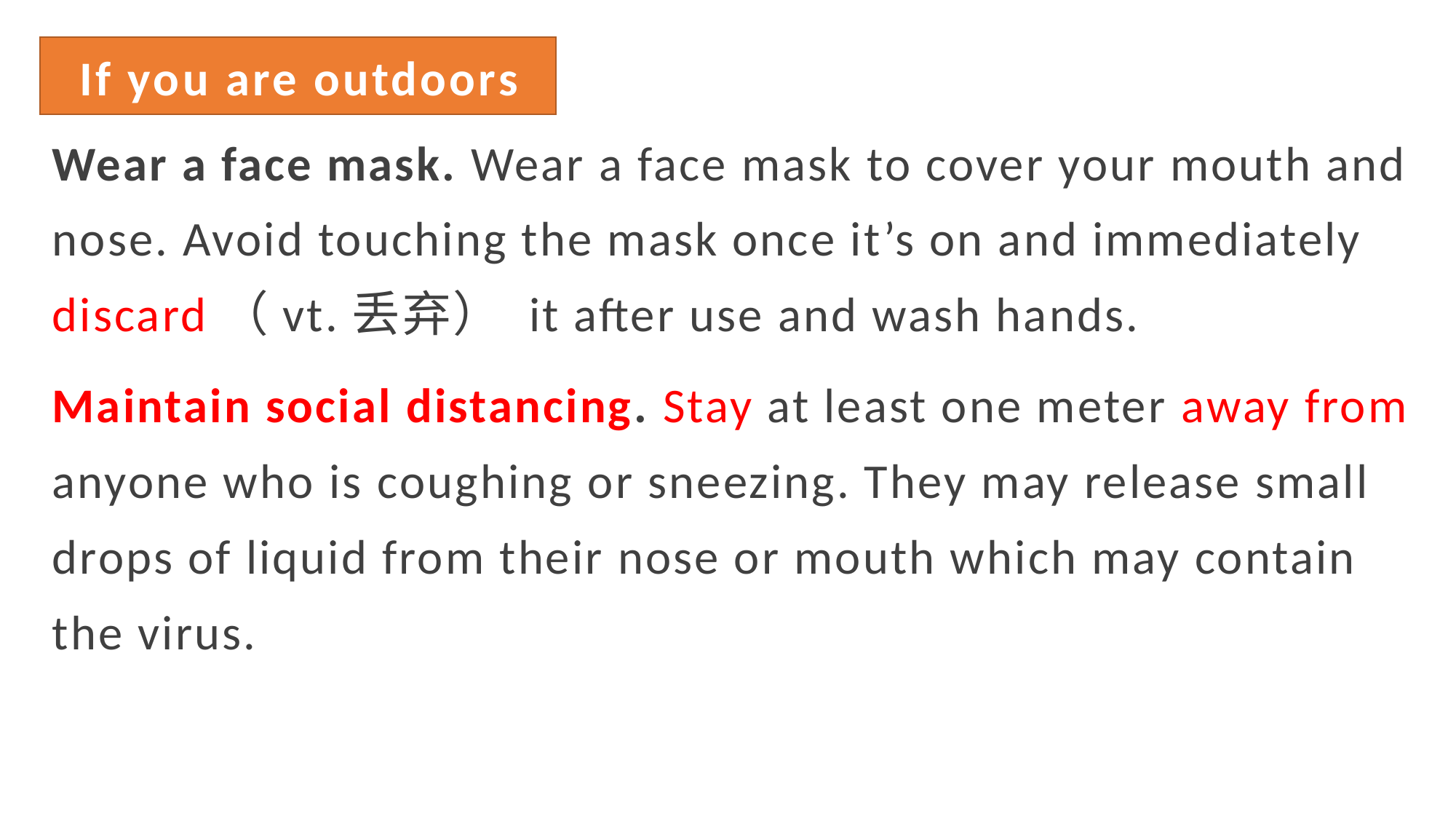

If you are outdoors
Wear a face mask. Wear a face mask to cover your mouth and nose. Avoid touching the mask once it’s on and immediately discard（vt.丢弃） it after use and wash hands.
Maintain social distancing. Stay at least one meter away from anyone who is coughing or sneezing. They may release small drops of liquid from their nose or mouth which may contain the virus.